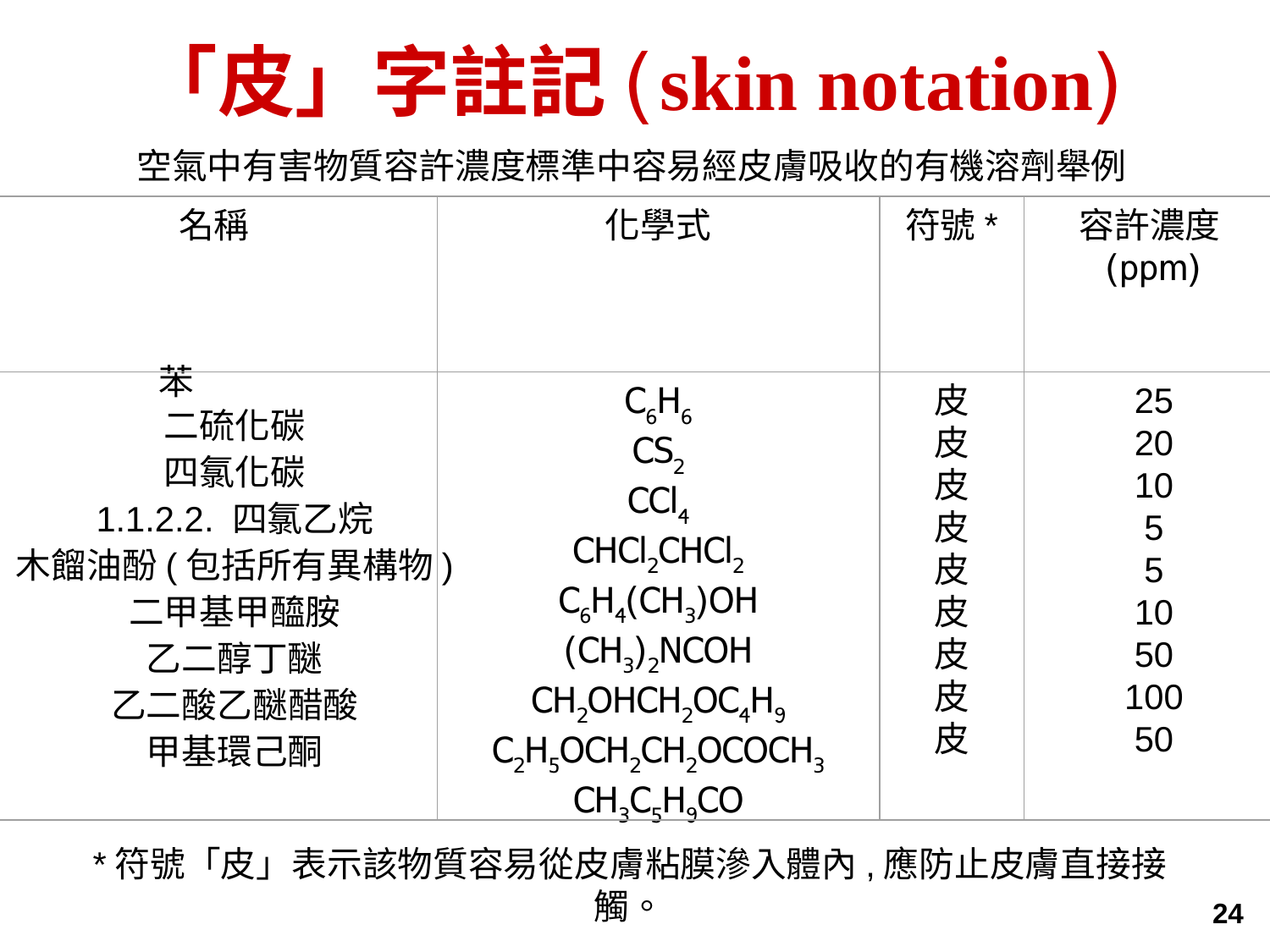

「皮」字註記(skin notation)
  空氣中有害物質容許濃度標準中容易經皮膚吸收的有機溶劑舉例

名稱

化學式

符號*

容許濃度(ppm)

苯
二硫化碳
四氯化碳
1.1.2.2. 四氯乙烷
木餾油酚(包括所有異構物)
二甲基甲醯胺
乙二醇丁醚
乙二酸乙醚醋酸
甲基環己酮

C6H6
CS2
CCl4
CHCl2CHCl2
C6H4(CH3)OH
(CH3)2NCOH
CH2OHCH2OC4H9
C2H5OCH2CH2OCOCH3
CH3C5H9CO

皮
皮
皮
皮
皮
皮
皮
皮
皮

25
20
10
5
5
10
50
100
50

*符號「皮」表示該物質容易從皮膚粘膜滲入體內,應防止皮膚直接接觸。

24